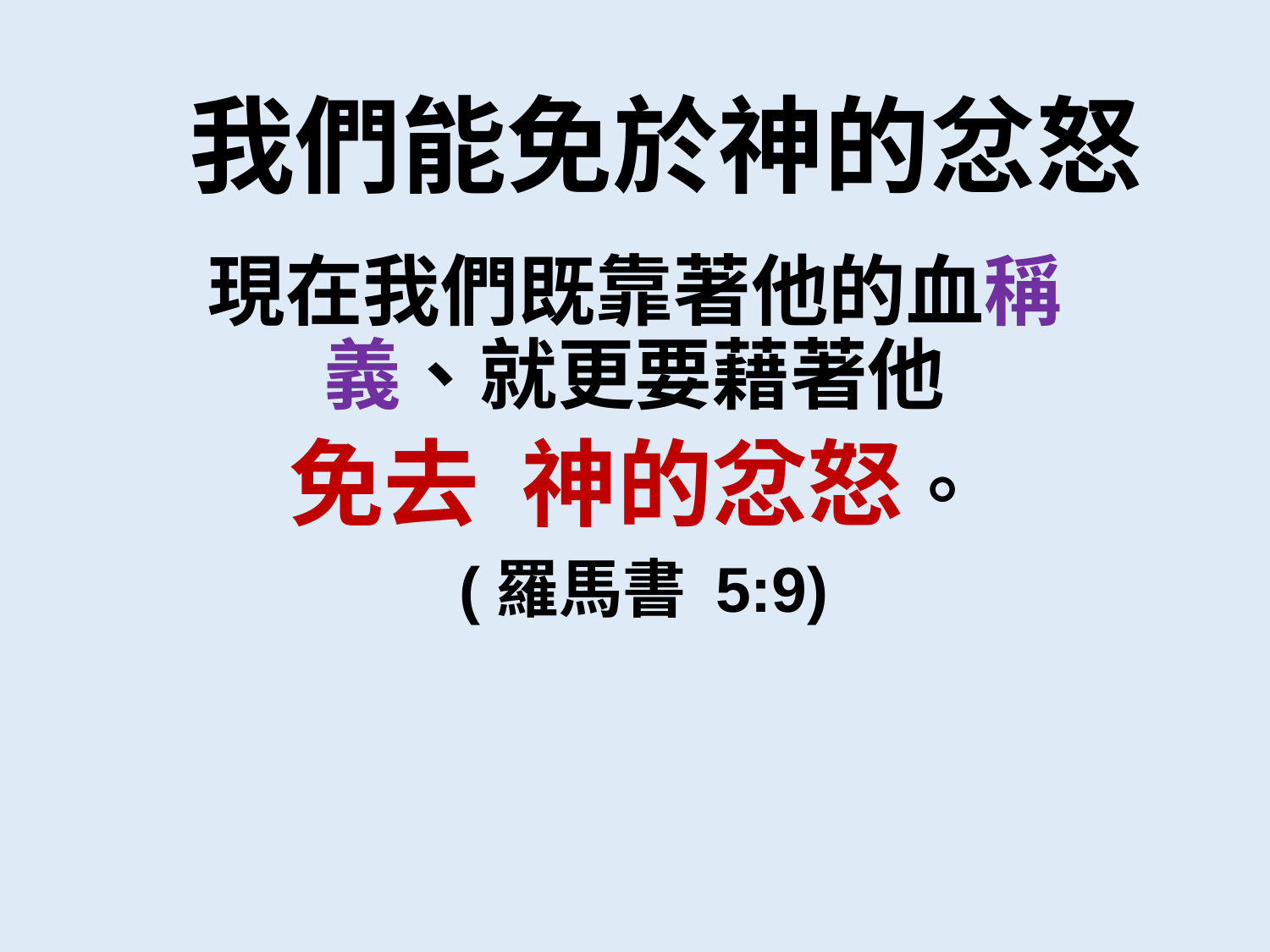

# 我們能免於神的忿怒
現在我們既靠著他的血稱義、就更要藉著他
免去  神的忿怒。
 (羅馬書 5:9)